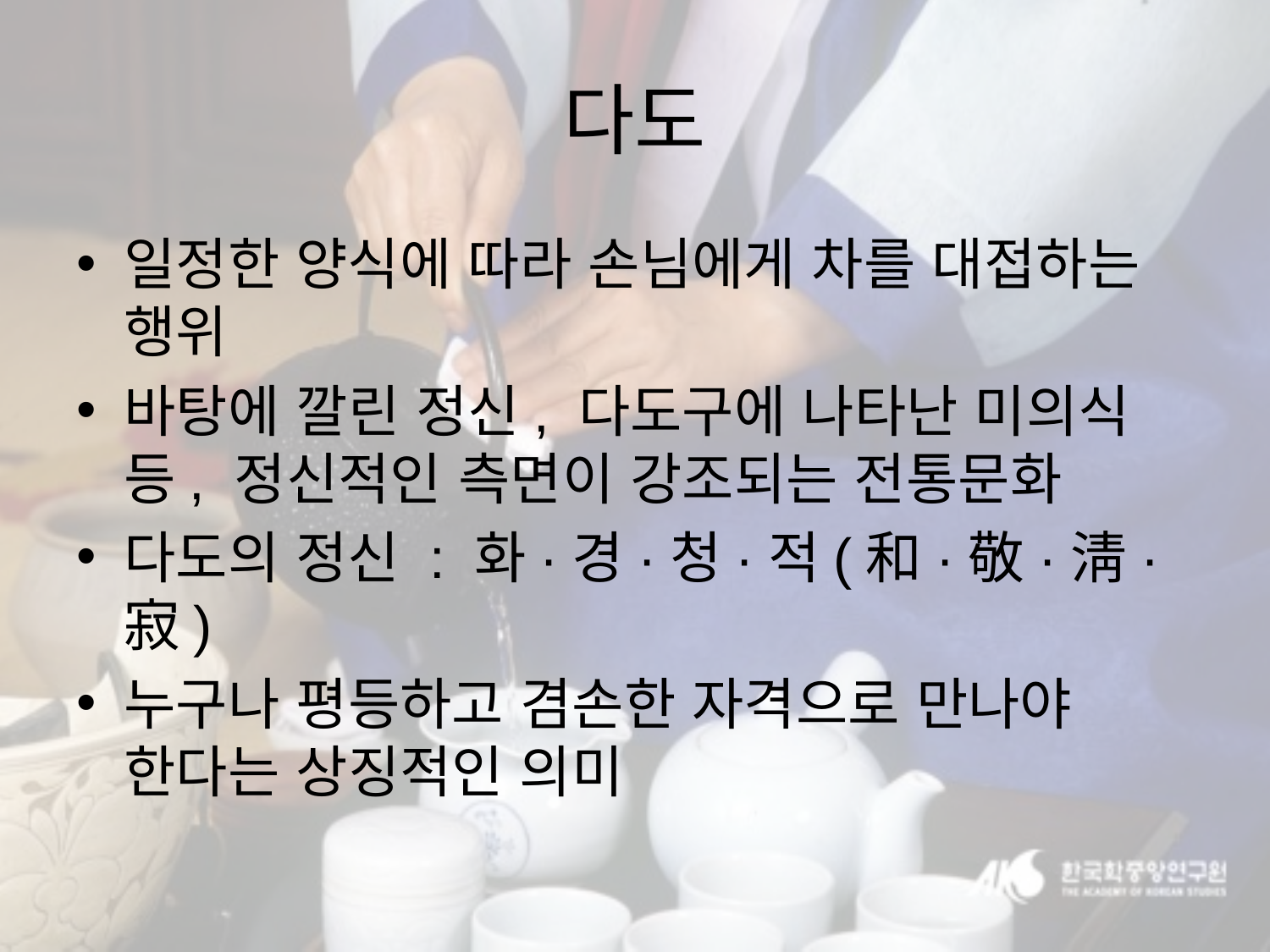

# 다도
일정한 양식에 따라 손님에게 차를 대접하는 행위
바탕에 깔린 정신, 다도구에 나타난 미의식 등, 정신적인 측면이 강조되는 전통문화
다도의 정신 : 화·경·청·적(和·敬·淸·寂)
누구나 평등하고 겸손한 자격으로 만나야 한다는 상징적인 의미